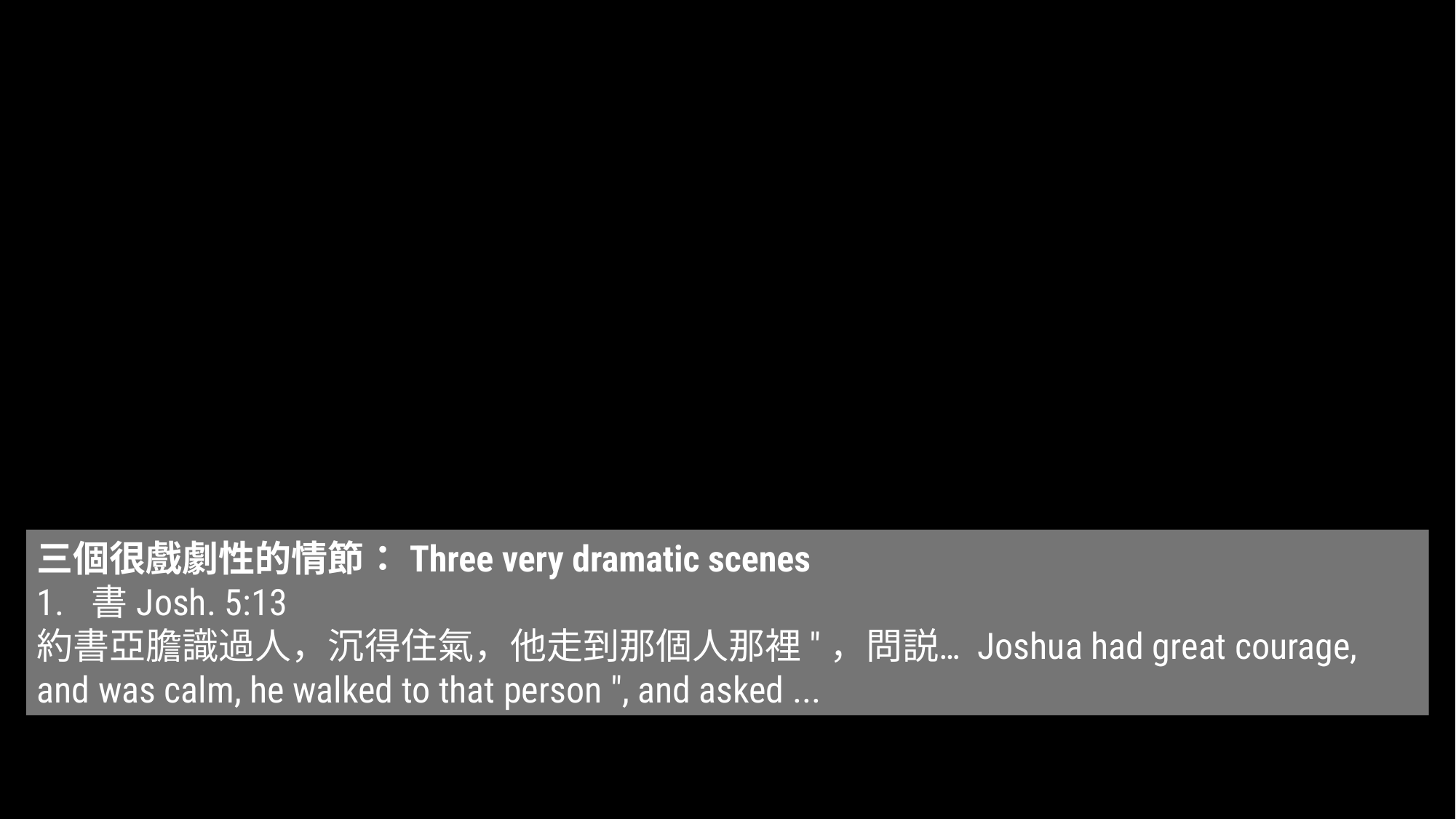

三個很戲劇性的情節：Three very dramatic scenes
書Josh. 5:13
約書亞膽識過人，沉得住氣，他走到那個人那裡"，問説… Joshua had great courage, and was calm, he walked to that person ", and asked ...